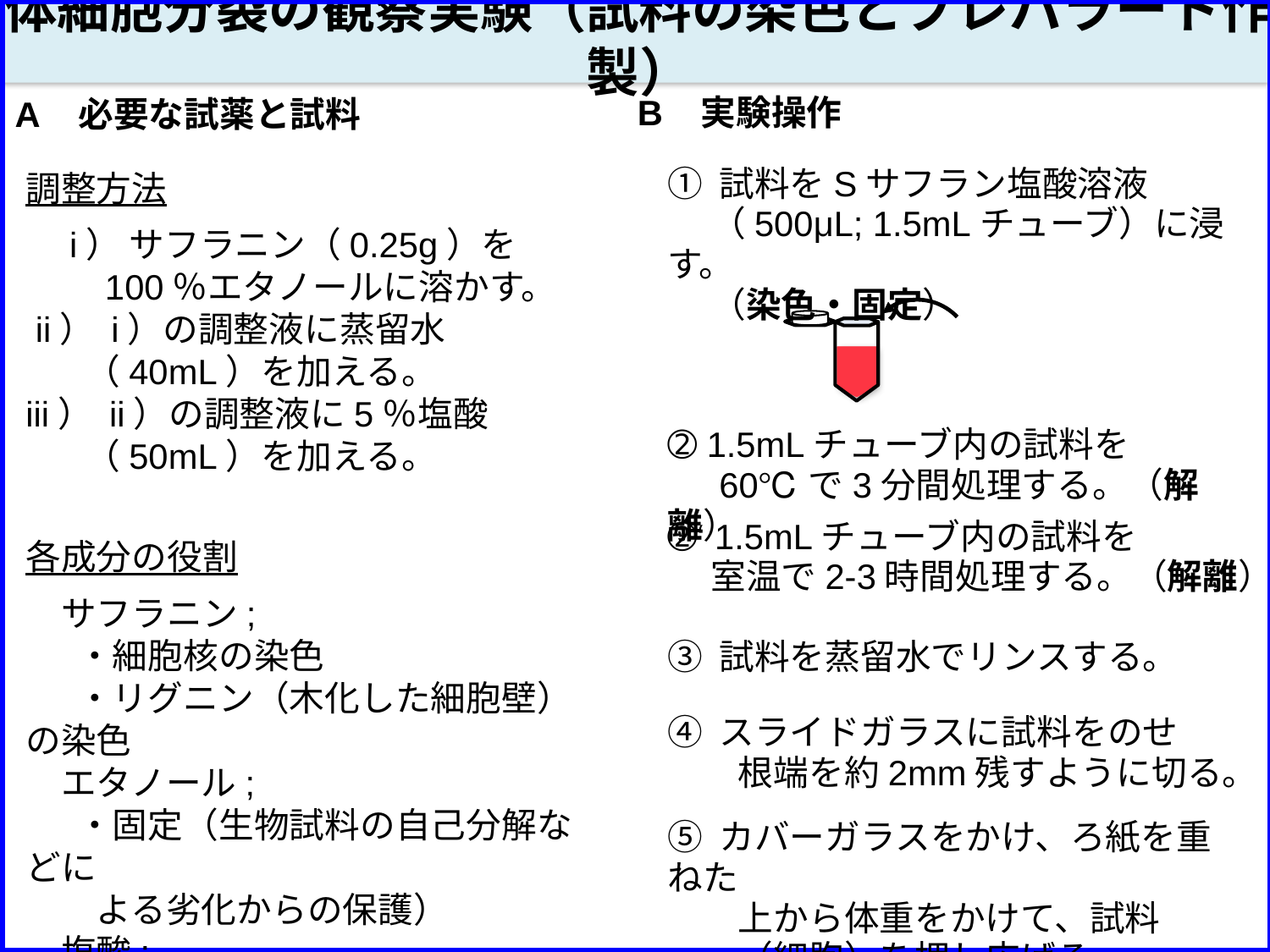

体細胞分裂の観察実験（試料の染色とプレパラート作製）

B   実験操作
A   必要な試薬と試料
➀ 試料をSサフラン塩酸溶液
　 （500μL; 1.5mLチューブ）に浸す。
　 （染色・固定）
調整方法

　i） サフラニン（0.25g）を
　　100％エタノールに溶かす。
 ii） i）の調整液に蒸留水
  　（40mL）を加える。
iii） ii）の調整液に5％塩酸
  　（50mL）を加える。

➁ 1.5mLチューブ内の試料を
　 60℃で3分間処理する。（解離）
➁‘ 1.5mLチューブ内の試料を
　 室温で2-3時間処理する。（解離）
各成分の役割

　サフラニン;
 　・細胞核の染色
 　・リグニン（木化した細胞壁）の染色
　エタノール;
 　・固定（生物試料の自己分解などに
　　よる劣化からの保護）
　塩酸;
 　・解離（細胞同士を分離すること）

➂ 試料を蒸留水でリンスする。
➃ スライドガラスに試料をのせ
　　根端を約2mm残すように切る。
➄ カバーガラスをかけ、ろ紙を重ねた
　　上から体重をかけて、試料
　　（細胞）を押し広げる。